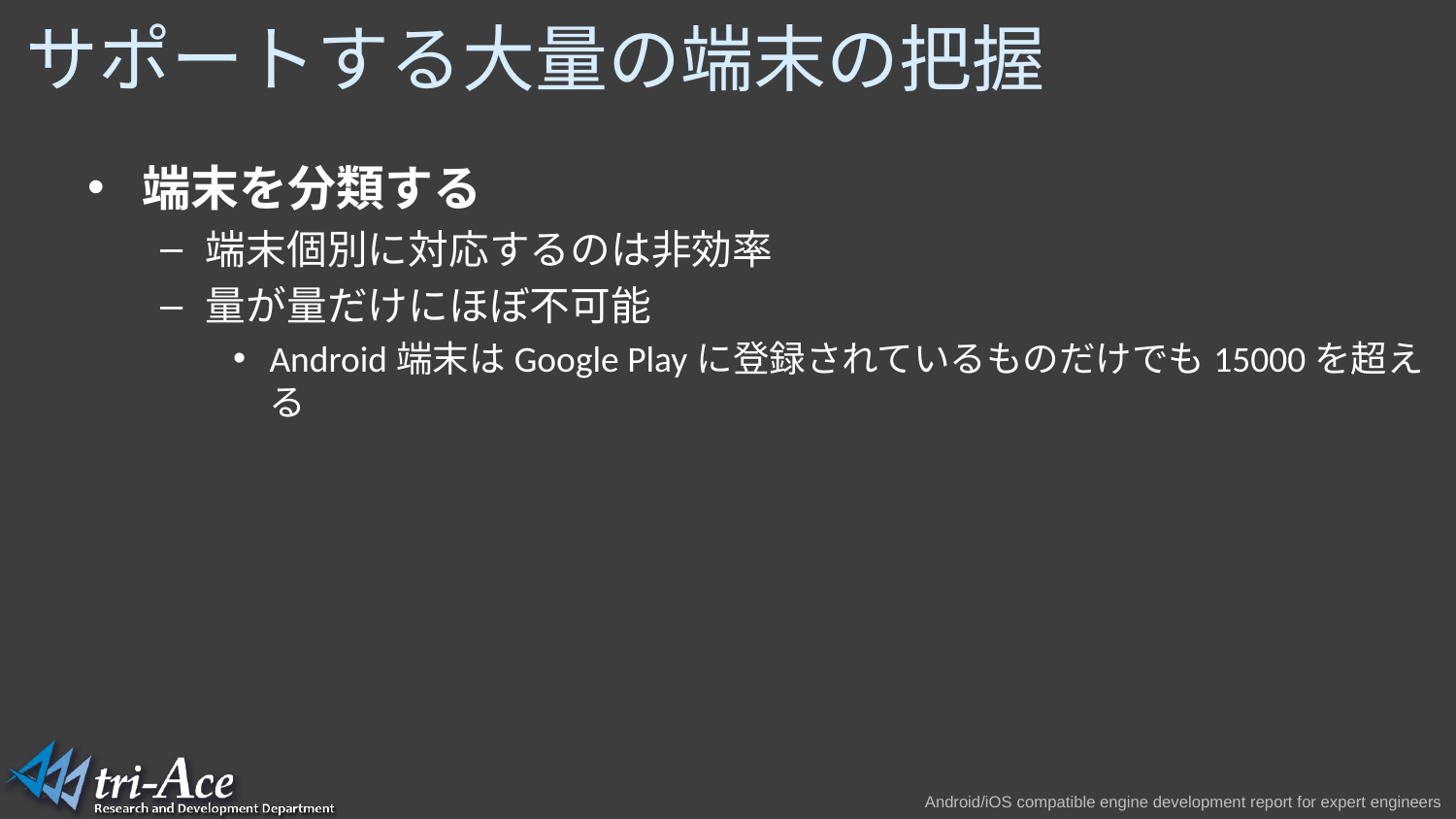

# サポートする大量の端末の把握
端末を分類する
端末個別に対応するのは非効率
量が量だけにほぼ不可能
Android端末はGoogle Playに登録されているものだけでも15000を超える